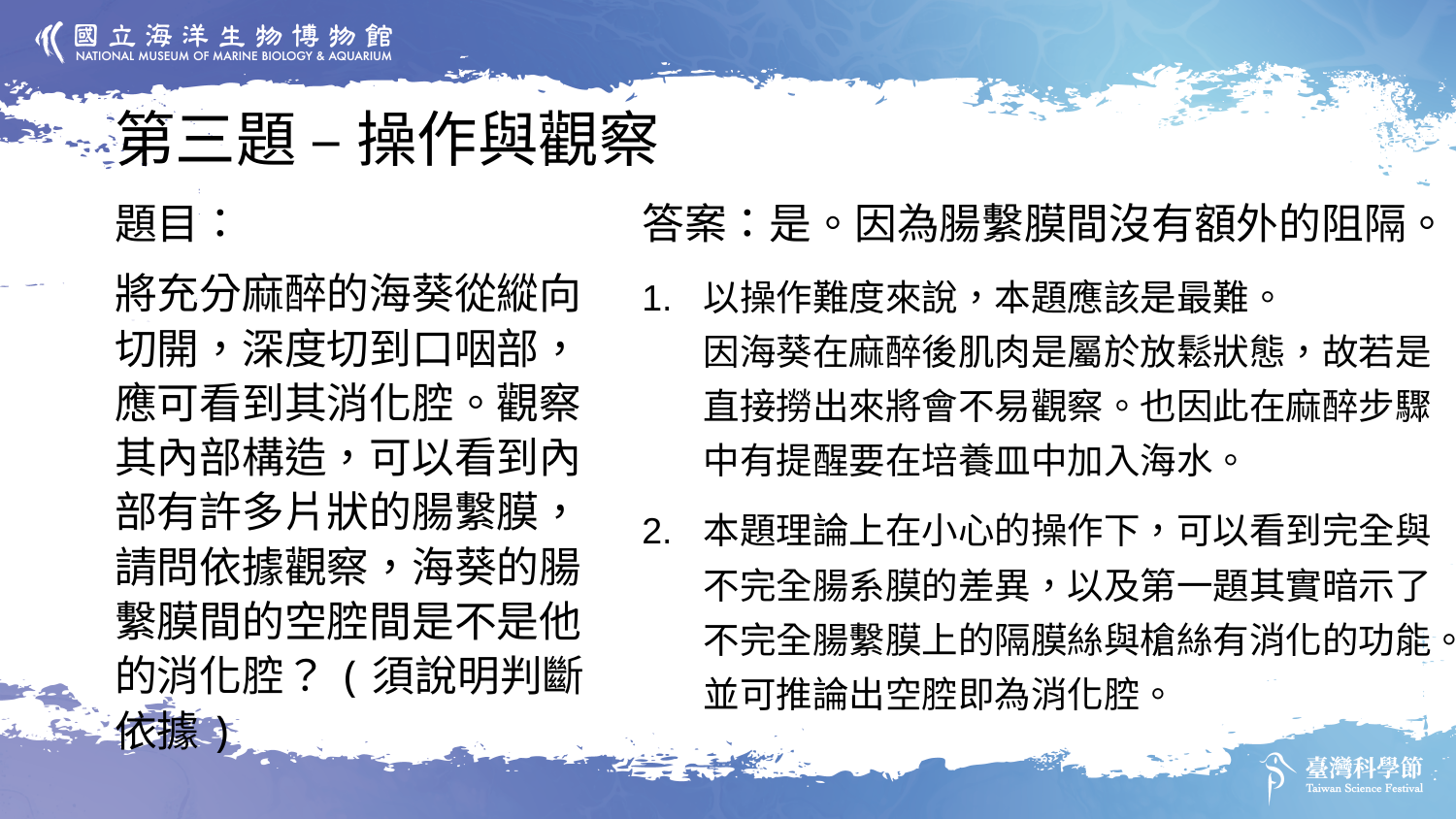

# 第三題 – 操作與觀察
題目：
將充分麻醉的海葵從縱向切開，深度切到口咽部，應可看到其消化腔。觀察其內部構造，可以看到內部有許多片狀的腸繫膜，請問依據觀察，海葵的腸繫膜間的空腔間是不是他的消化腔？(須說明判斷依據)
答案：是。因為腸繫膜間沒有額外的阻隔。
以操作難度來說，本題應該是最難。
因海葵在麻醉後肌肉是屬於放鬆狀態，故若是直接撈出來將會不易觀察。也因此在麻醉步驟中有提醒要在培養皿中加入海水。
本題理論上在小心的操作下，可以看到完全與不完全腸系膜的差異，以及第一題其實暗示了不完全腸繫膜上的隔膜絲與槍絲有消化的功能。並可推論出空腔即為消化腔。